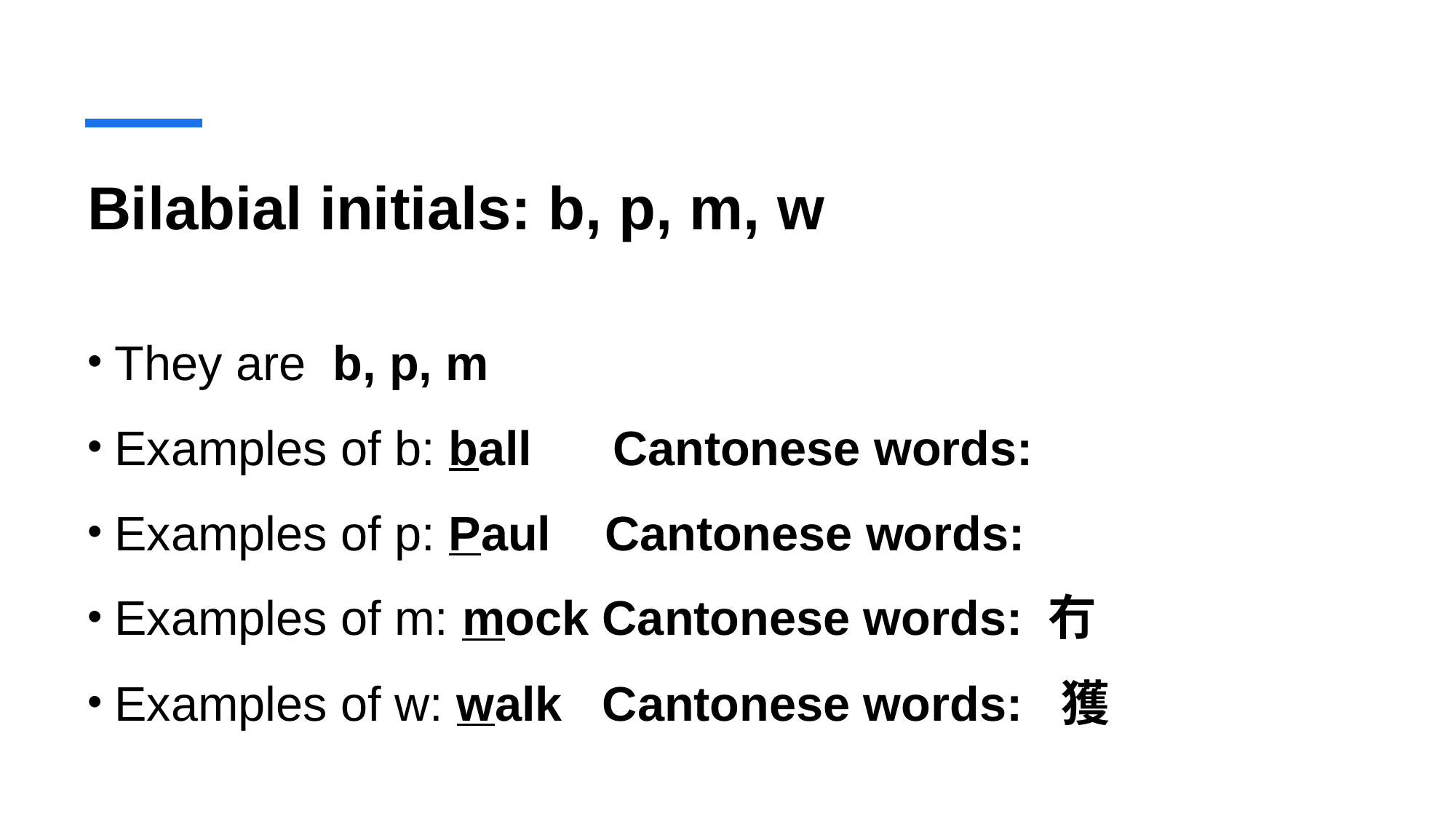

# Bilabial initials: b, p, m, w
They are  b, p, m
Examples of b: ball      Cantonese words:
Examples of p: Paul    Cantonese words:
Examples of m: mock Cantonese words: 冇
Examples of w: walk   Cantonese words:  獲